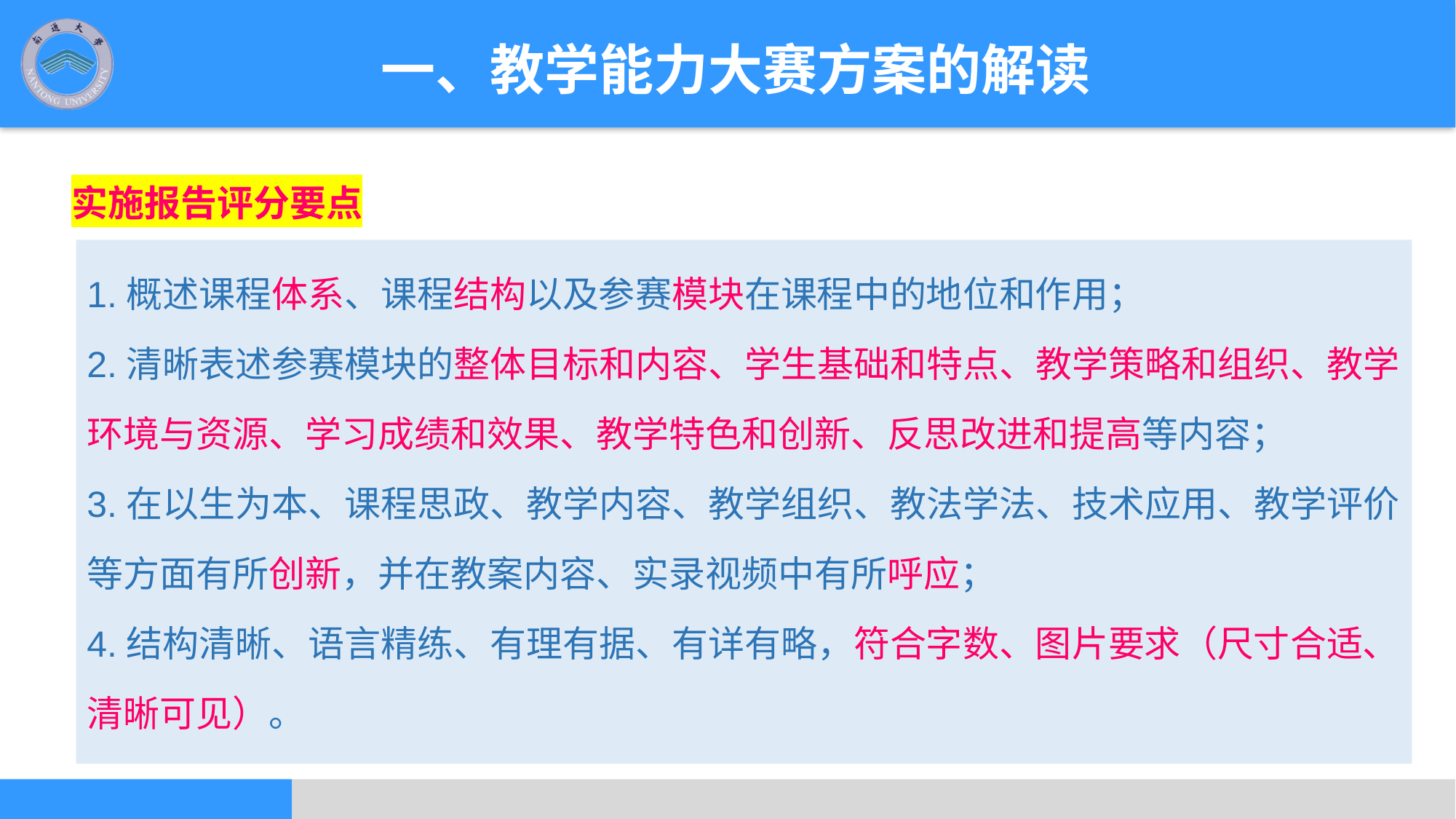

一、教学能力大赛方案的解读

实施报告评分要点
1.概述课程体系、课程结构以及参赛模块在课程中的地位和作用；
2.清晰表述参赛模块的整体目标和内容、学生基础和特点、教学策略和组织、教学环境与资源、学习成绩和效果、教学特色和创新、反思改进和提高等内容；
3.在以生为本、课程思政、教学内容、教学组织、教法学法、技术应用、教学评价等方面有所创新，并在教案内容、实录视频中有所呼应；
4.结构清晰、语言精练、有理有据、有详有略，符合字数、图片要求（尺寸合适、清晰可见）。